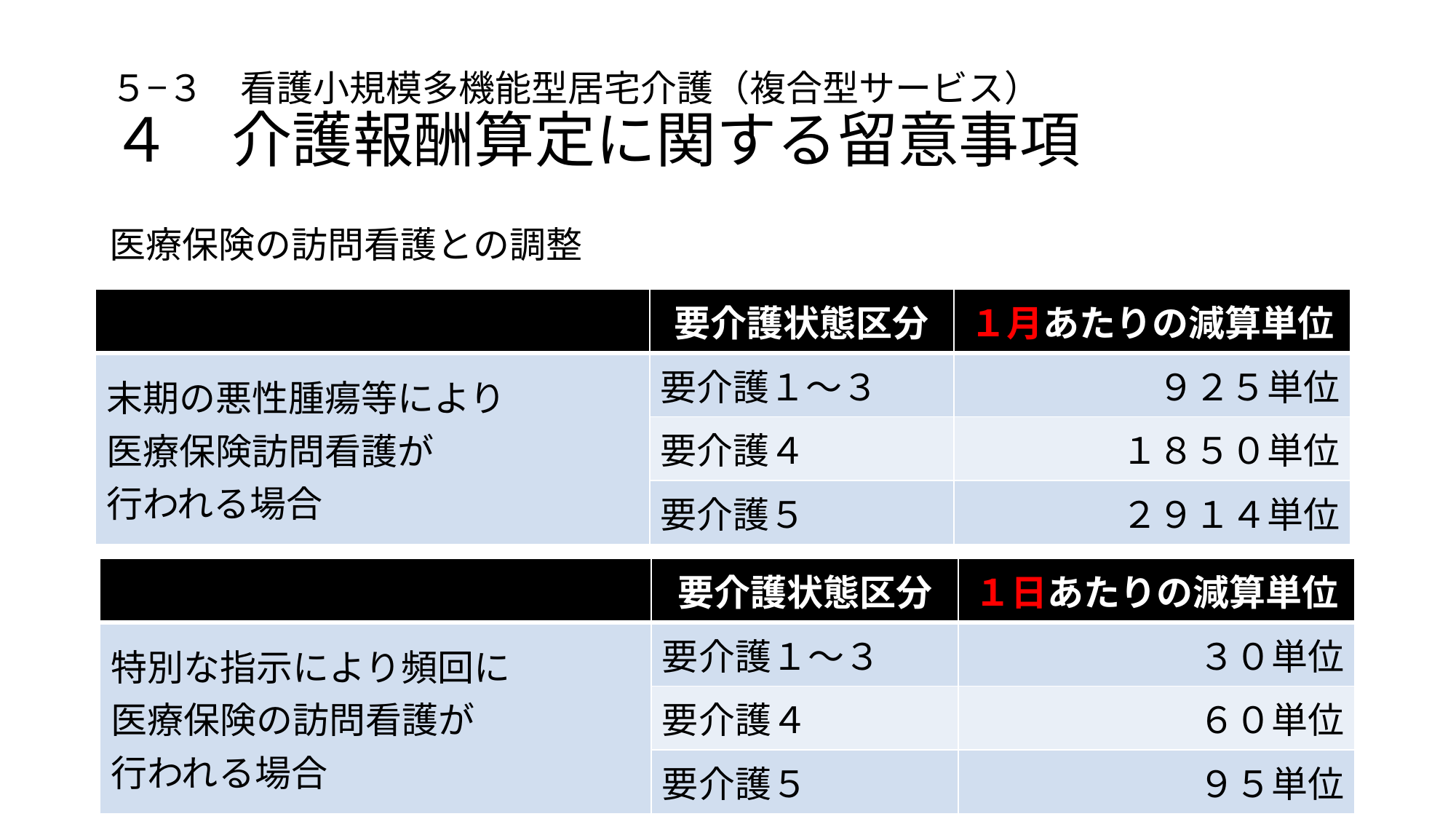

# ５−３　看護小規模多機能型居宅介護（複合型サービス） ４　介護報酬算定に関する留意事項
医療保険の訪問看護との調整
|  | 要介護状態区分 | １月あたりの減算単位 |
| --- | --- | --- |
| 末期の悪性腫瘍等により 医療保険訪問看護が 行われる場合 | 要介護１～３ | ９２５単位 |
|  | 要介護４ | １８５０単位 |
|  | 要介護５ | ２９１４単位 |
|  | 要介護状態区分 | １日あたりの減算単位 |
| --- | --- | --- |
| 特別な指示により頻回に 医療保険の訪問看護が 行われる場合 | 要介護１～３ | ３０単位 |
|  | 要介護４ | ６０単位 |
|  | 要介護５ | ９５単位 |